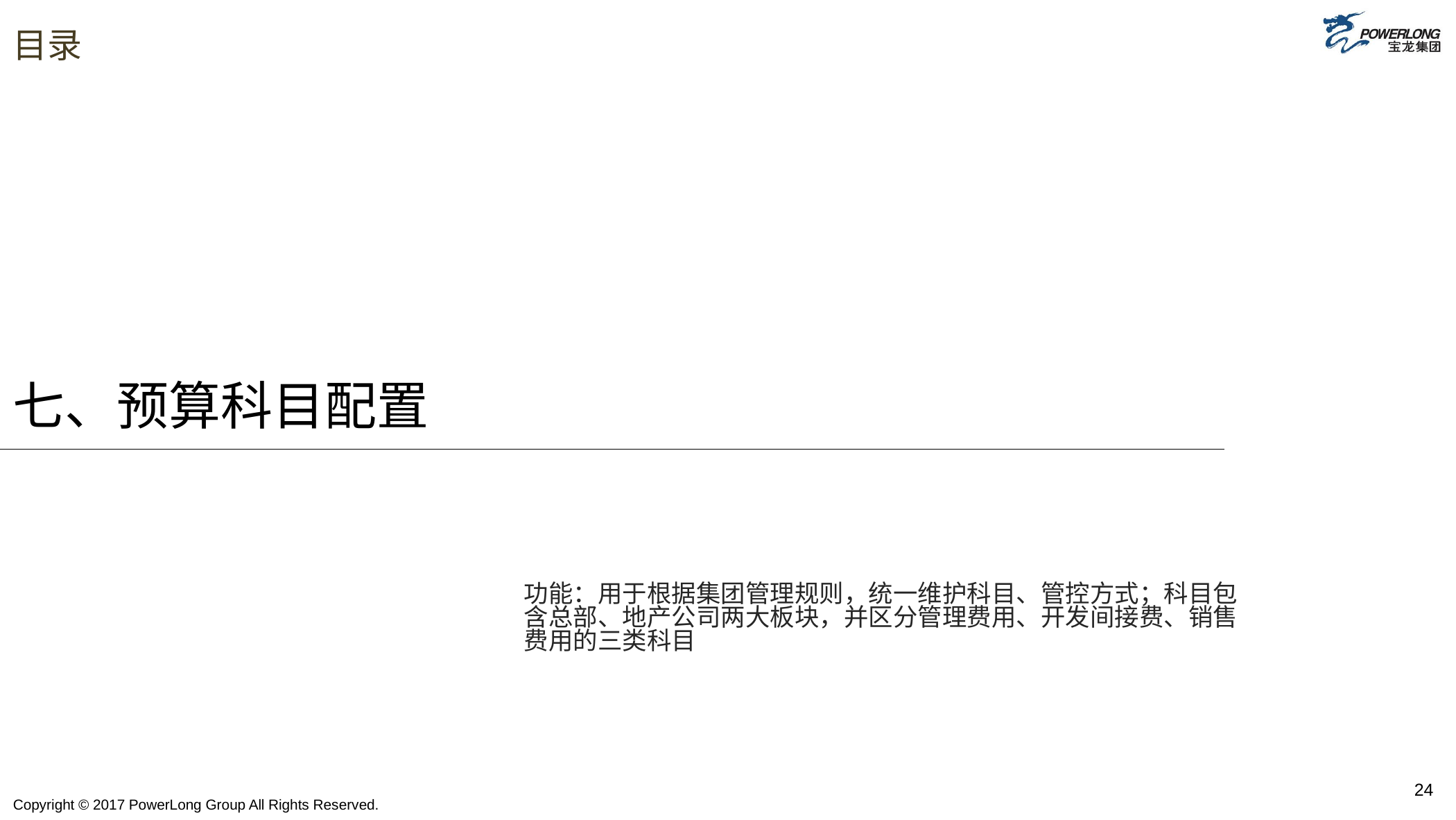

# 目录
七、预算科目配置
功能：用于根据集团管理规则，统一维护科目、管控方式；科目包含总部、地产公司两大板块，并区分管理费用、开发间接费、销售费用的三类科目